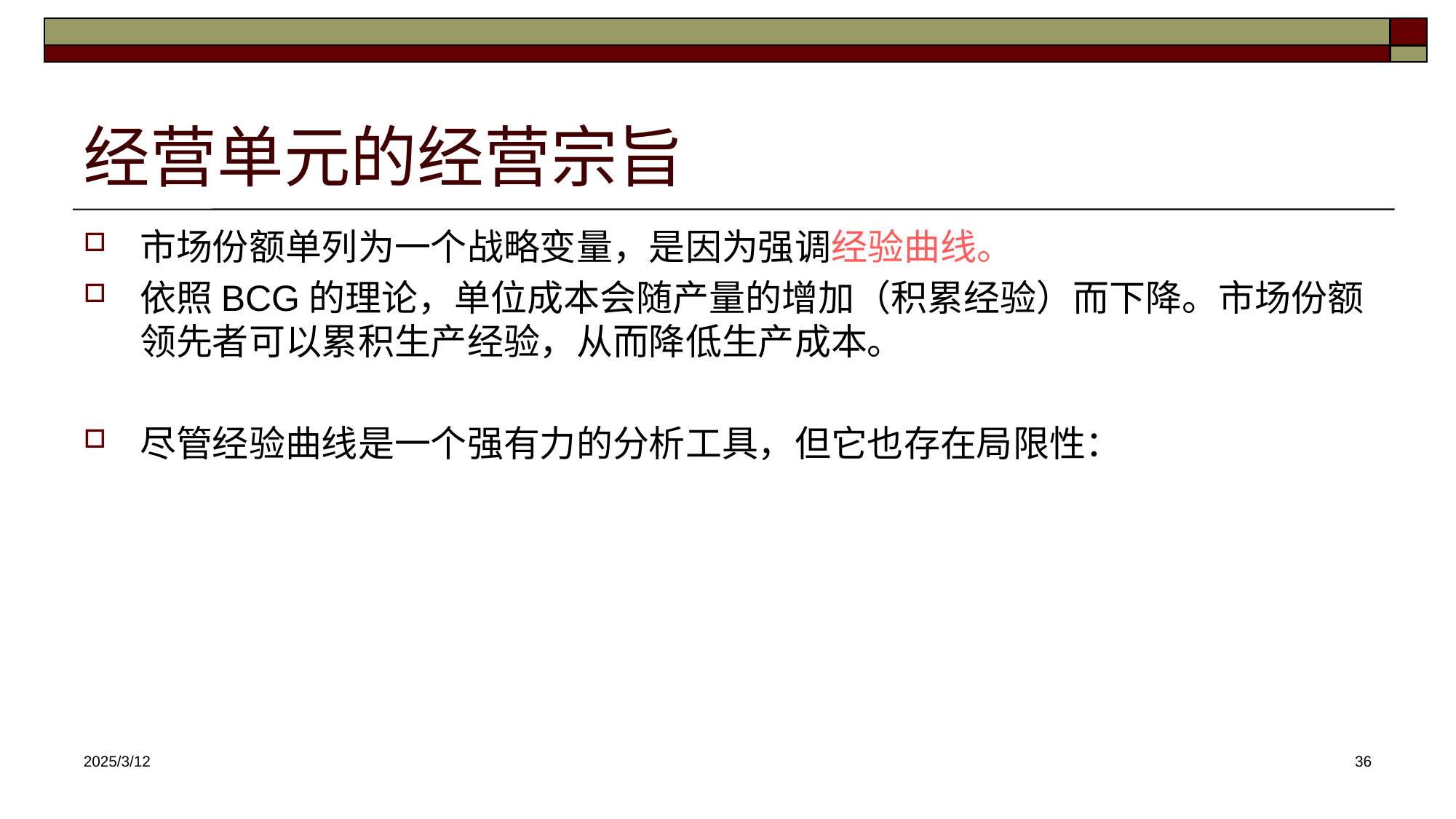

# 经营单元的经营宗旨
市场份额单列为一个战略变量，是因为强调经验曲线。
依照BCG的理论，单位成本会随产量的增加（积累经验）而下降。市场份额领先者可以累积生产经验，从而降低生产成本。

尽管经验曲线是一个强有力的分析工具，但它也存在局限性：

2025/3/12
36